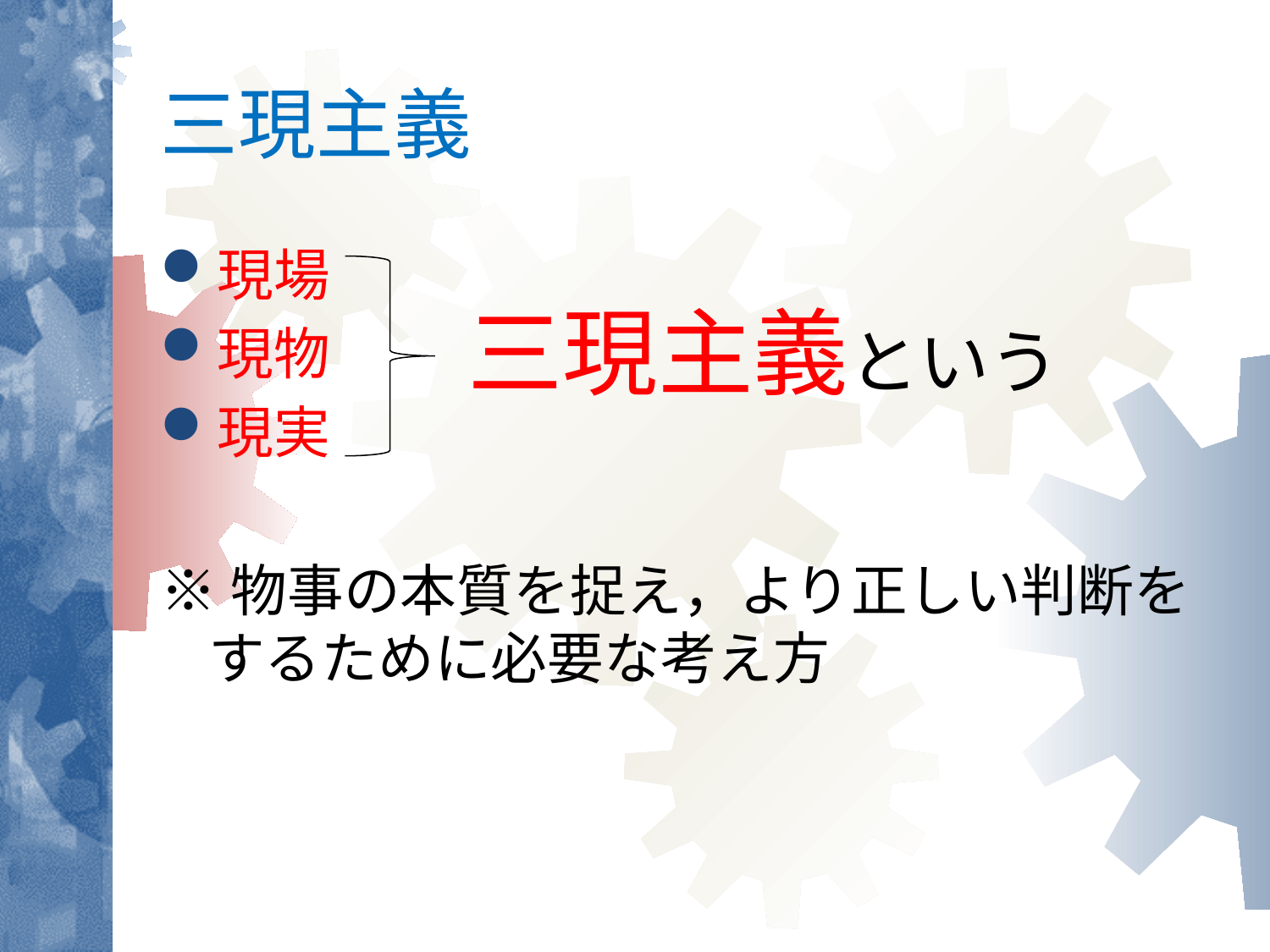

# 三現主義
現場
現物
現実

※物事の本質を捉え，より正しい判断をするために必要な考え方

三現主義という